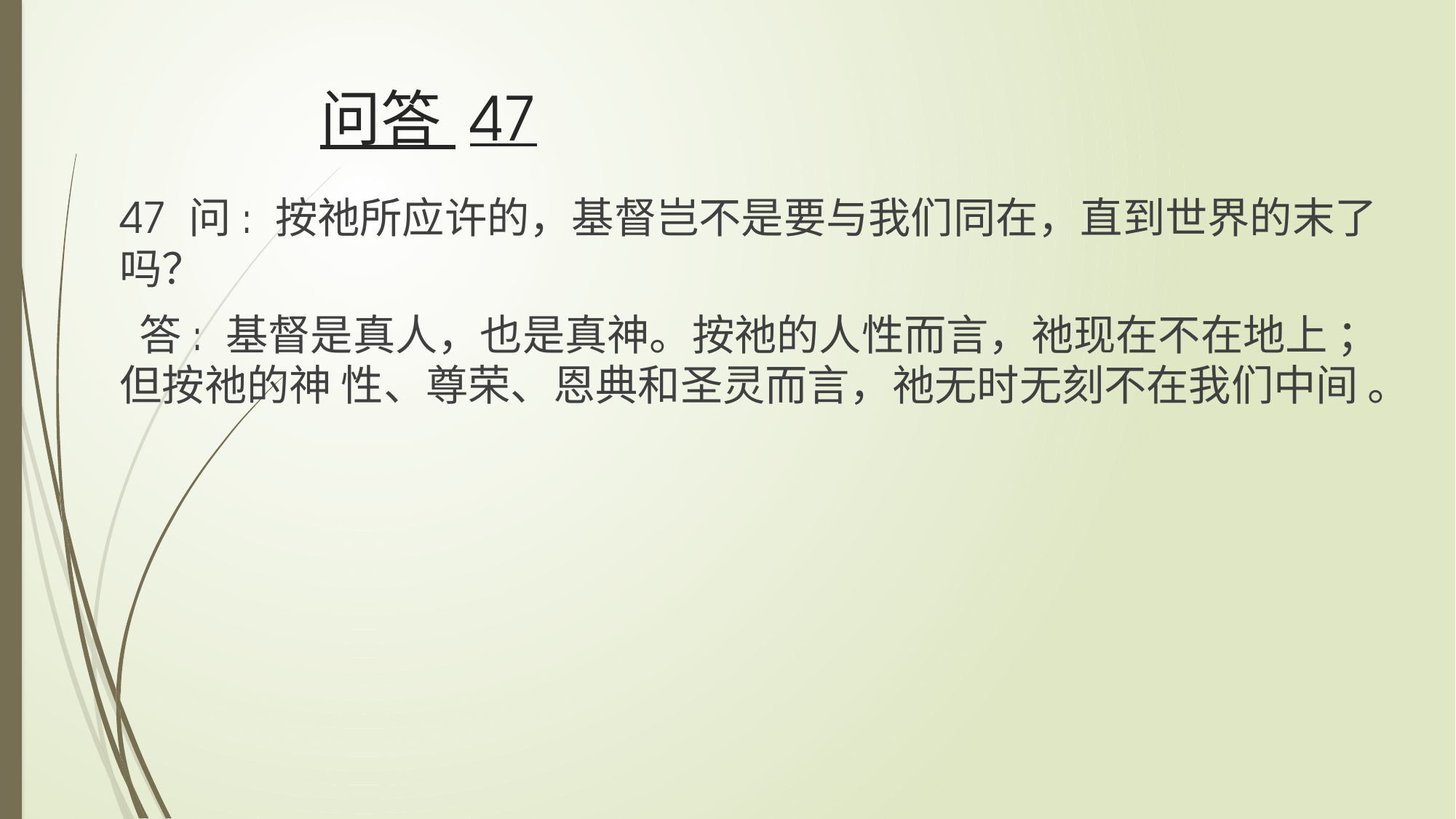

# 问答 47
47 问: 按祂所应许的，基督岂不是要与我们同在，直到世界的末了吗？
 答: 基督是真人，也是真神。按祂的人性而言，祂现在不在地上 ；但按祂的神 性、尊荣、恩典和圣灵而言，祂无时无刻不在我们中间 。